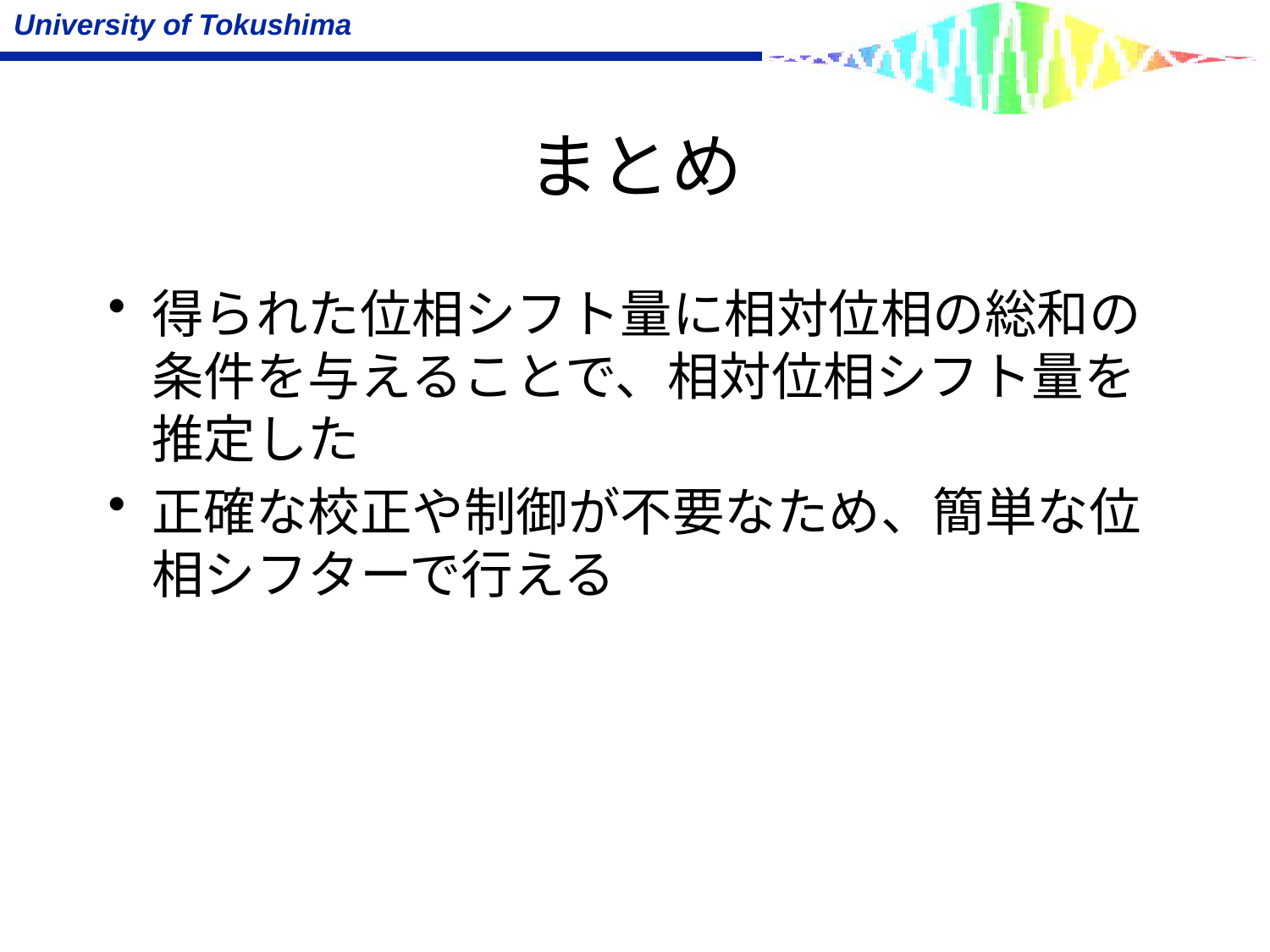

# まとめ
得られた位相シフト量に相対位相の総和の条件を与えることで、相対位相シフト量を推定した
正確な校正や制御が不要なため、簡単な位相シフターで行える